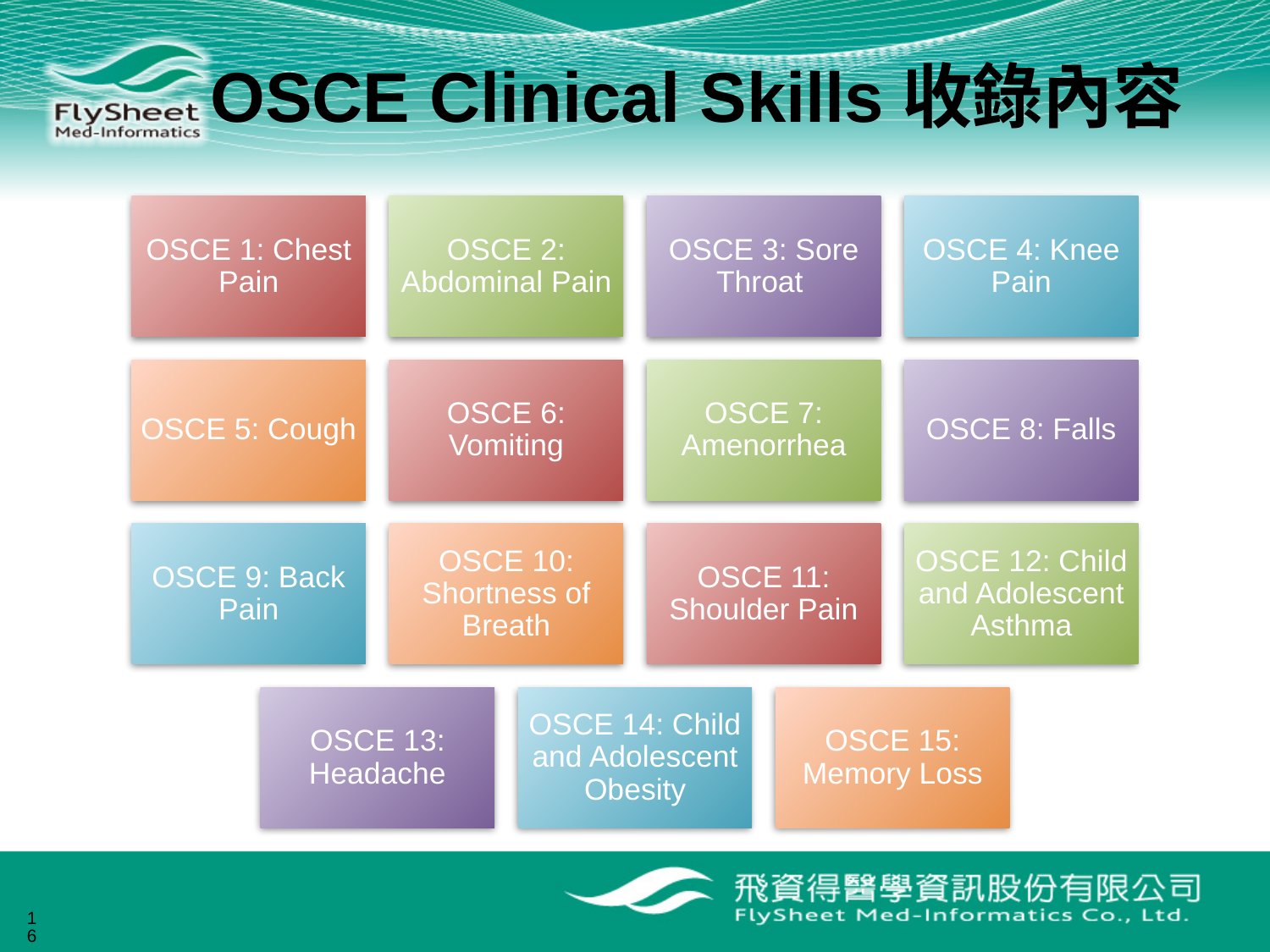

# OSCE Clinical Skills收錄內容
OSCE 1: Chest Pain
OSCE 2: Abdominal Pain
OSCE 3: Sore Throat
OSCE 4: Knee Pain
OSCE 5: Cough
OSCE 6: Vomiting
OSCE 7: Amenorrhea
OSCE 8: Falls
OSCE 9: Back Pain
OSCE 10: Shortness of Breath
OSCE 11: Shoulder Pain
OSCE 12: Child and Adolescent Asthma
OSCE 13: Headache
OSCE 14: Child and Adolescent Obesity
OSCE 15: Memory Loss
16